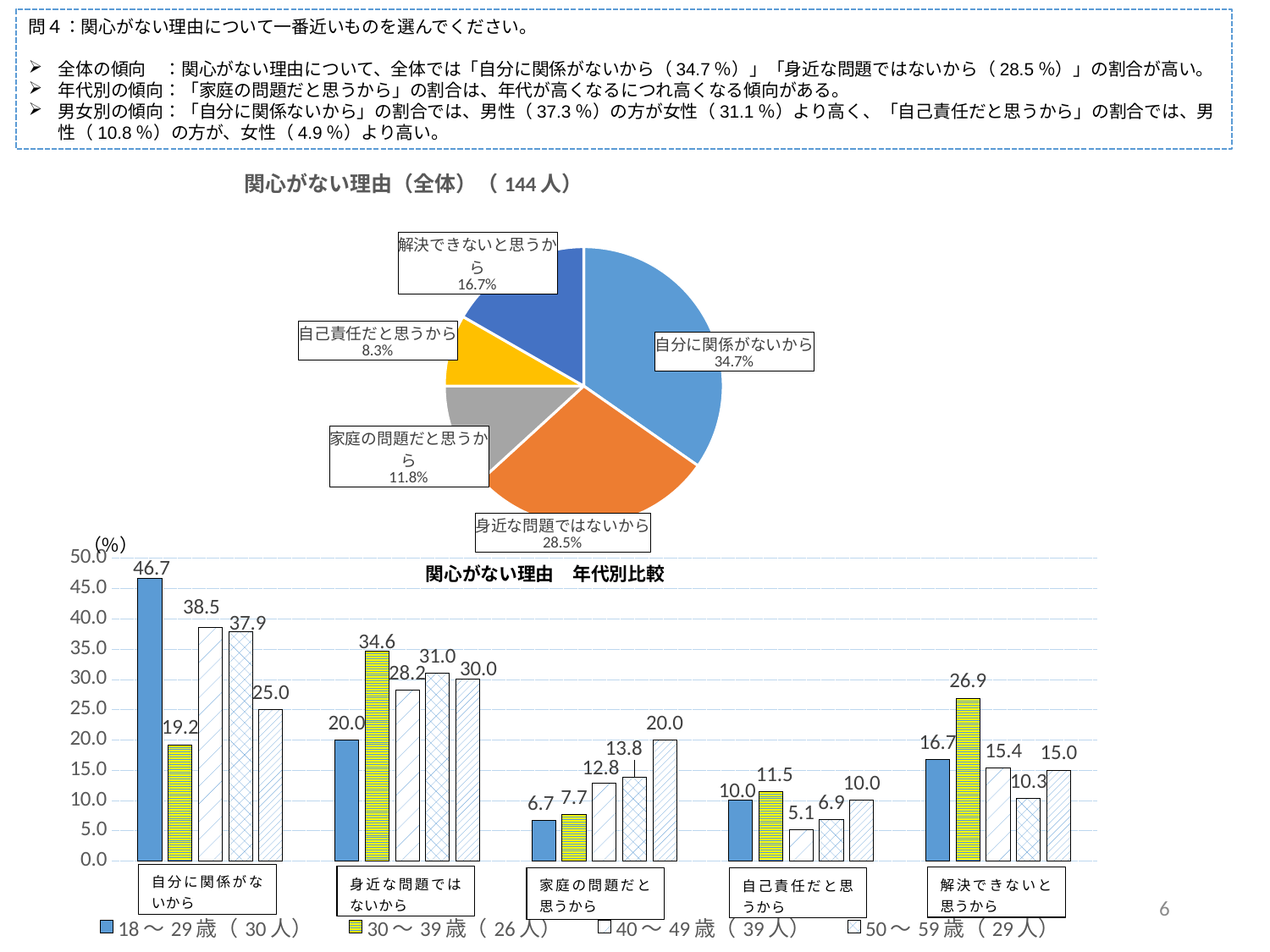

問４：関心がない理由について一番近いものを選んでください。

全体の傾向　：関心がない理由について、全体では「自分に関係がないから（34.7％）」「身近な問題ではないから（28.5％）」の割合が高い。
年代別の傾向：「家庭の問題だと思うから」の割合は、年代が高くなるにつれ高くなる傾向がある。
男女別の傾向：「自分に関係ないから」の割合では、男性（37.3％）の方が女性（31.1％）より高く、「自己責任だと思うから」の割合では、男性（10.8％）の方が、女性（4.9％）より高い。

### Chart: 関心がない理由（全体）（144人）

| Category | 関心がない理由（全体）144人 |
|---|---|
| 自分に関係がないから | 0.347 |
| 身近な問題ではないから | 0.285 |
| 家庭の問題だと思うから | 0.118 |
| 自己責任だと思うから | 0.083 |
| 解決できないと思うから | 0.167 |
| どれにもあてはまらない | 0.0 |

### Chart

| Category | 18～29歳（30人） | 30～39歳（26人） | 40～49歳（39人） | 50～59歳（29人） | 60歳以上（20人） |
|---|---|---|---|---|---|
| 自分に関係がないから | 46.7 | 19.2 | 38.5 | 37.9 | 25.0 |
| 身近な問題ではないから | 20.0 | 34.6 | 28.2 | 31.0 | 30.0 |
| 家庭の問題だと思うから | 6.7 | 7.7 | 12.8 | 13.8 | 20.0 |
| 自己責任だと思うから | 10.0 | 11.5 | 5.1 | 6.9 | 10.0 |
| 解決できないと思うから | 16.7 | 26.9 | 15.4 | 10.3 | 15.0 |
（％）
関心がない理由　年代別比較

6